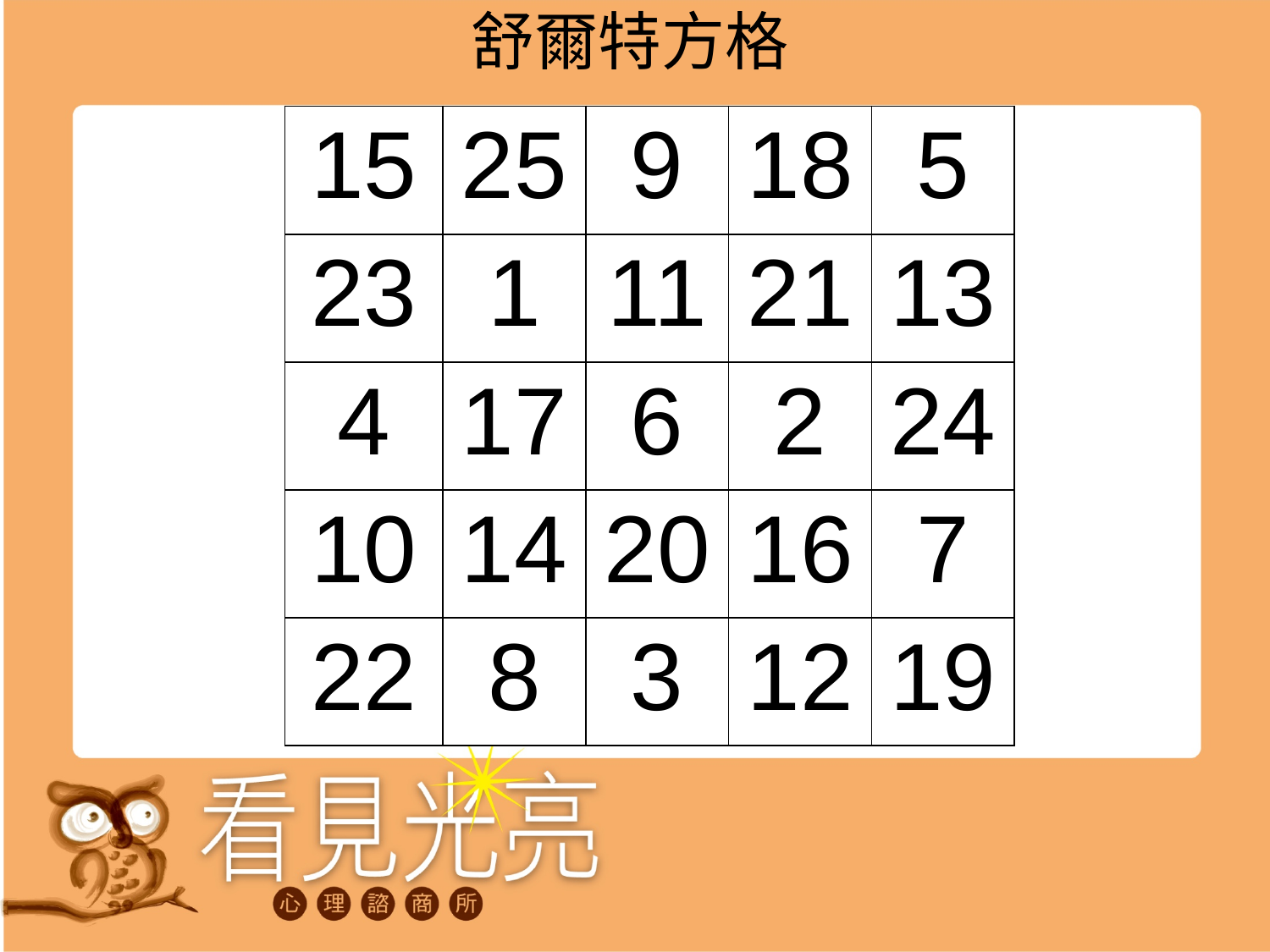

# 舒爾特方格
| 15 | 25 | 9 | 18 | 5 |
| --- | --- | --- | --- | --- |
| 23 | 1 | 11 | 21 | 13 |
| 4 | 17 | 6 | 2 | 24 |
| 10 | 14 | 20 | 16 | 7 |
| 22 | 8 | 3 | 12 | 19 |